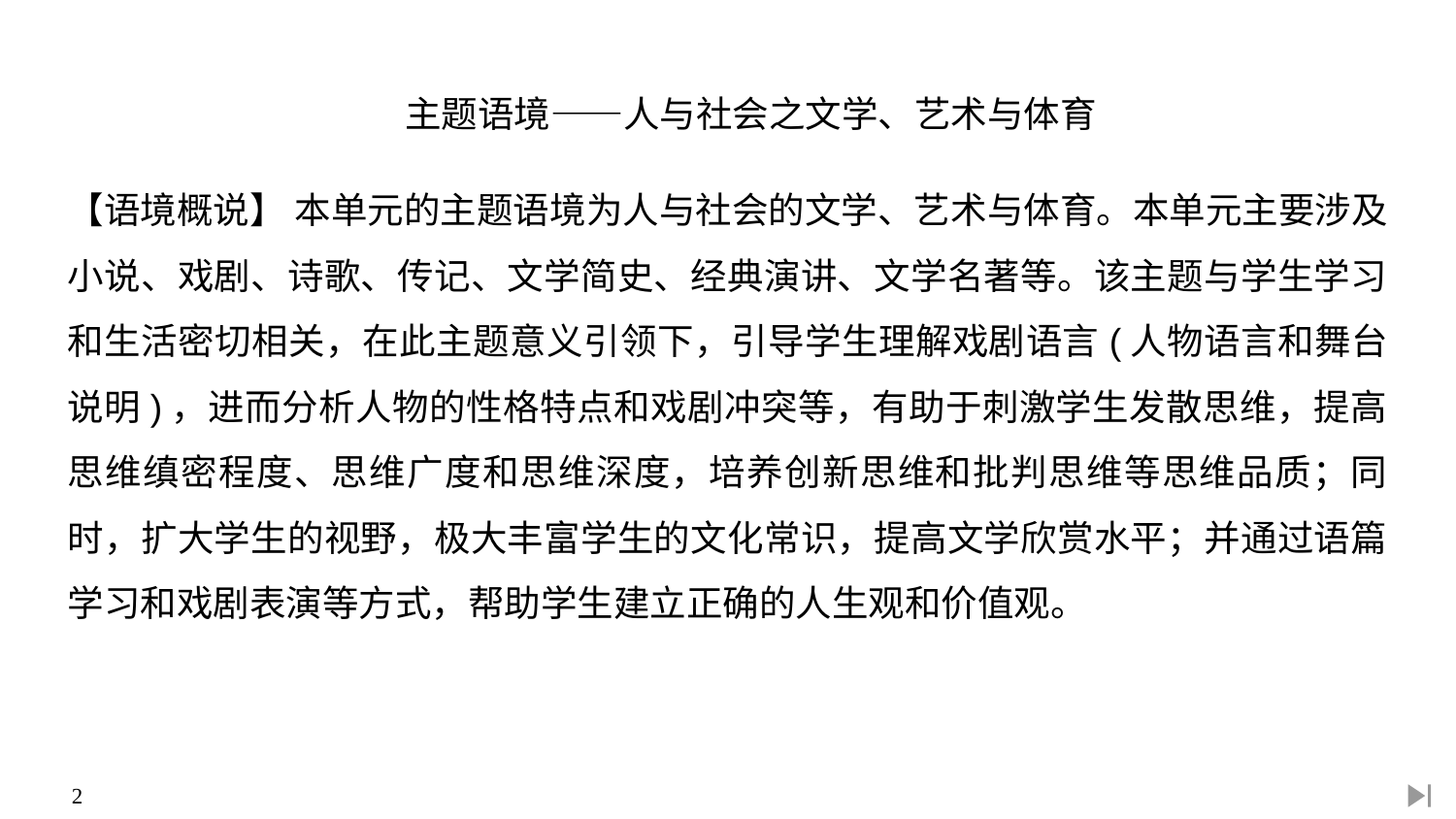

主题语境——人与社会之文学、艺术与体育
【语境概说】 本单元的主题语境为人与社会的文学、艺术与体育。本单元主要涉及小说、戏剧、诗歌、传记、文学简史、经典演讲、文学名著等。该主题与学生学习和生活密切相关，在此主题意义引领下，引导学生理解戏剧语言(人物语言和舞台说明)，进而分析人物的性格特点和戏剧冲突等，有助于刺激学生发散思维，提高思维缜密程度、思维广度和思维深度，培养创新思维和批判思维等思维品质；同时，扩大学生的视野，极大丰富学生的文化常识，提高文学欣赏水平；并通过语篇学习和戏剧表演等方式，帮助学生建立正确的人生观和价值观。